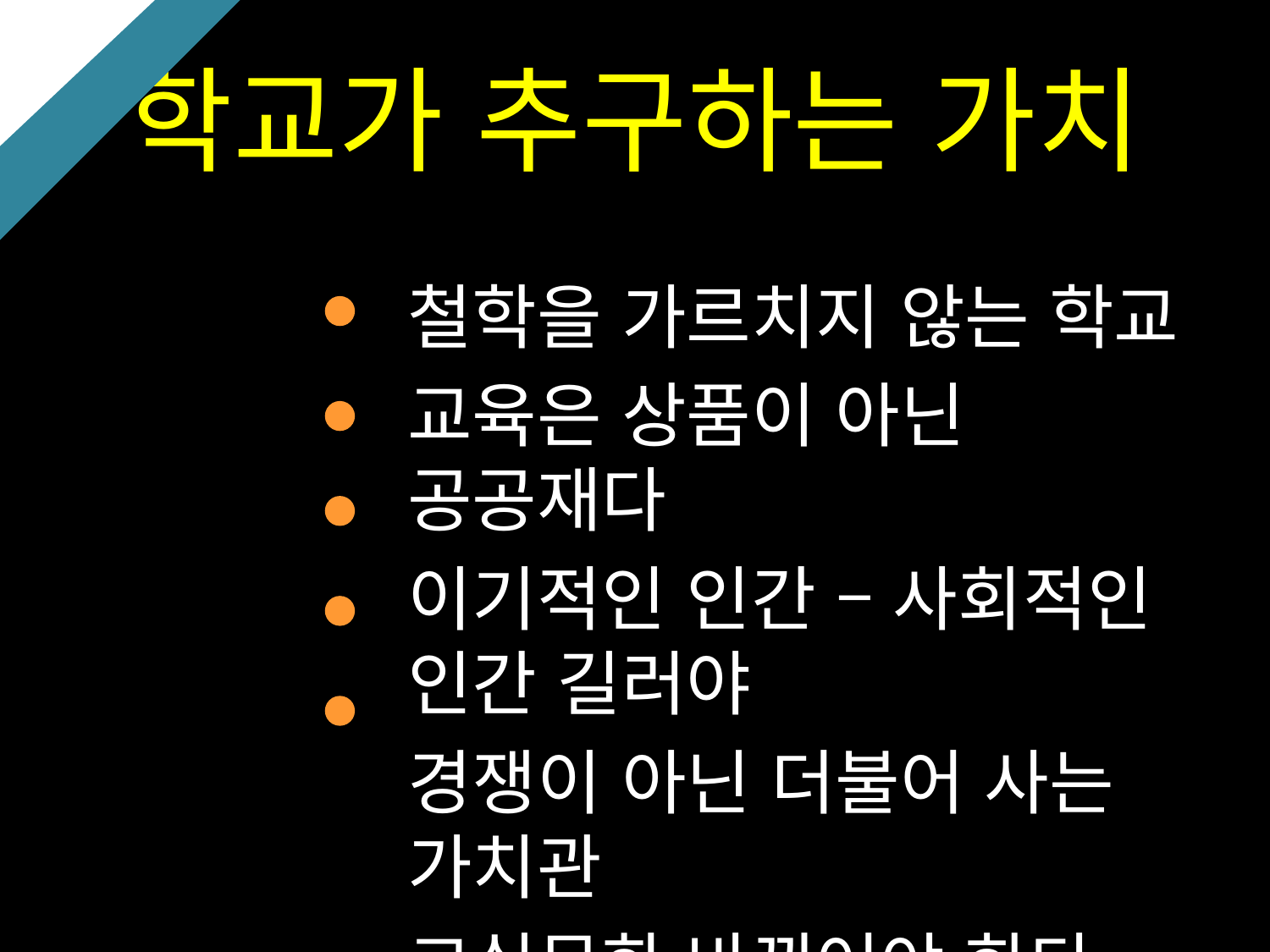

# 학교가 추구하는 가치
철학을 가르치지 않는 학교
교육은 상품이 아닌 공공재다
이기적인 인간 – 사회적인 인간 길러야
경쟁이 아닌 더불어 사는 가치관
교실문화 바뀌어야 한다